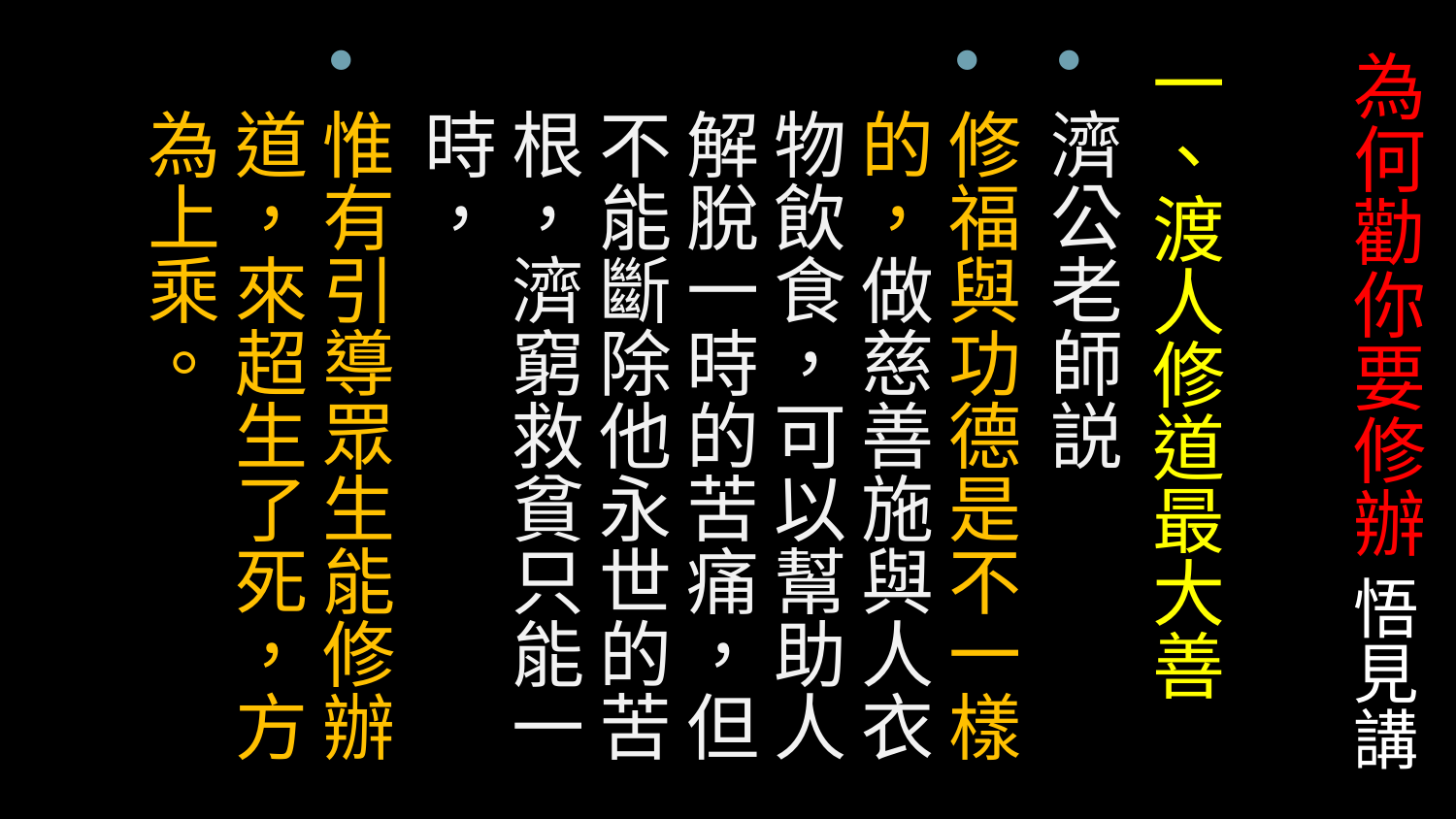

一、渡人修道最大善
濟公老師説
修福與功德是不一樣的，做慈善施與人衣物飲食，可以幫助人解脫一時的苦痛，但不能斷除他永世的苦根，濟窮救貧只能一時，
惟有引導眾生能修辦道，來超生了死，方為上乘。

# 為何勸你要修辦 悟見講